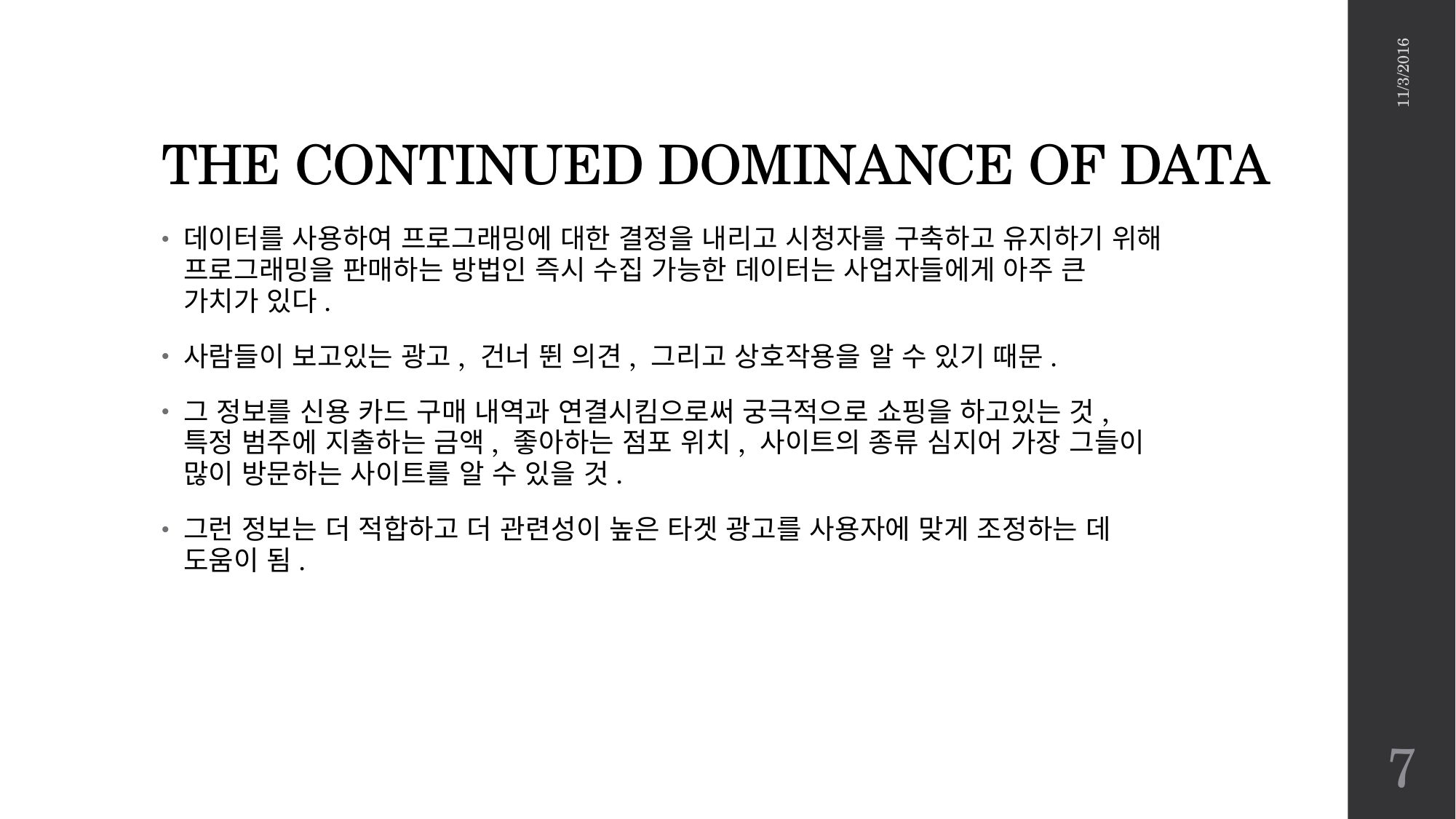

# THE CONTINUED DOMINANCE OF DATA
11/3/2016
데이터를 사용하여 프로그래밍에 대한 결정을 내리고 시청자를 구축하고 유지하기 위해 프로그래밍을 판매하는 방법인 즉시 수집 가능한 데이터는 사업자들에게 아주 큰 가치가 있다.
사람들이 보고있는 광고, 건너 뛴 의견, 그리고 상호작용을 알 수 있기 때문.
그 정보를 신용 카드 구매 내역과 연결시킴으로써 궁극적으로 쇼핑을 하고있는 것, 특정 범주에 지출하는 금액, 좋아하는 점포 위치, 사이트의 종류 심지어 가장 그들이 많이 방문하는 사이트를 알 수 있을 것.
그런 정보는 더 적합하고 더 관련성이 높은 타겟 광고를 사용자에 맞게 조정하는 데 도움이 됨.
7